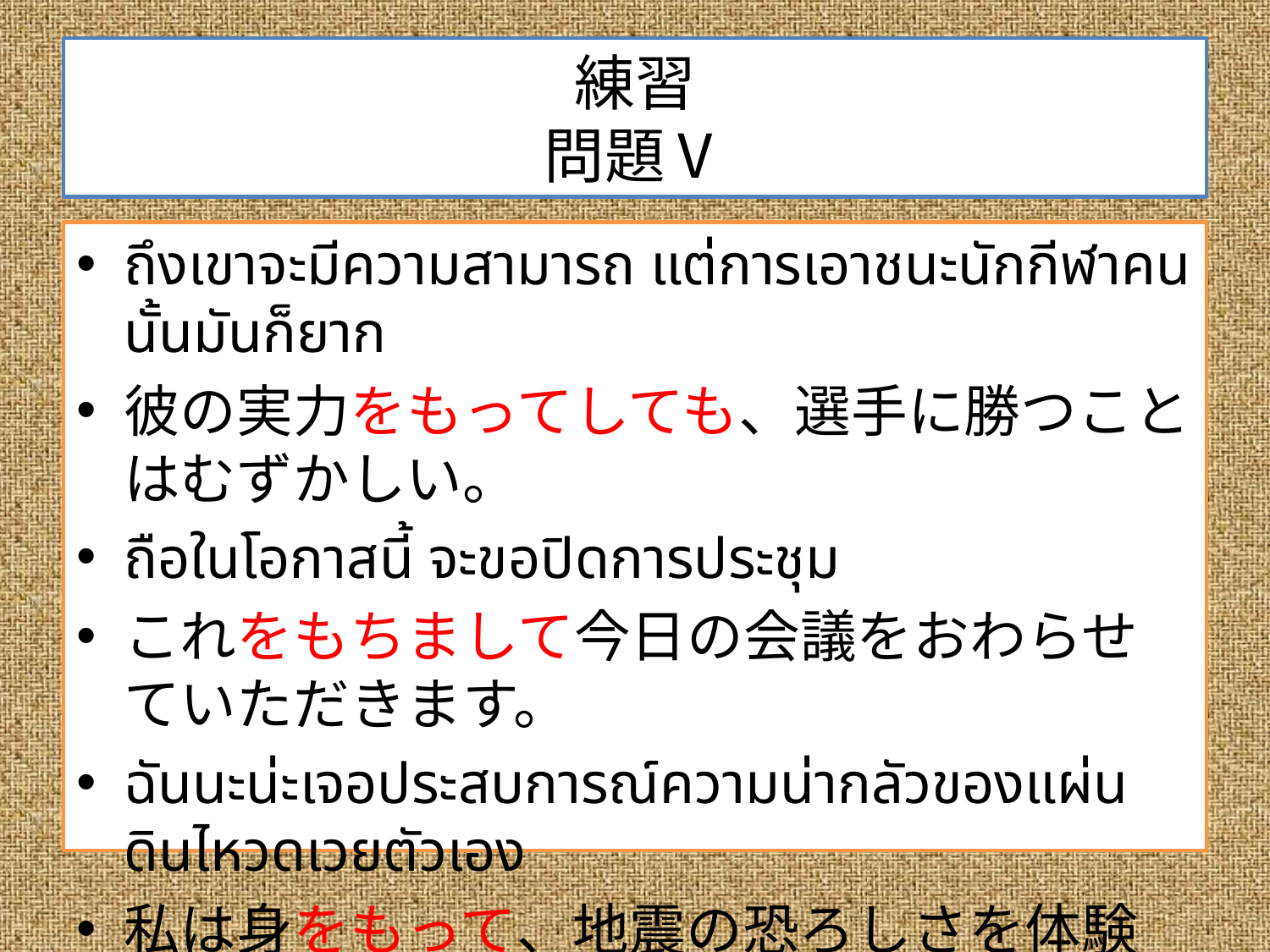

# 練習 問題Ⅴ
ถึงเขาจะมีความสามารถ แต่การเอาชนะนักกีฬาคนนั้นมันก็ยาก
彼の実力をもってしても、選手に勝つことはむずかしい。
ถือในโอกาสนี้ จะขอปิดการประชุม
これをもちまして今日の会議をおわらせていただきます。
ฉันนะน่ะเจอประสบการณ์ความน่ากลัวของแผ่นดินไหวดเวยตัวเอง
私は身をもって、地震の恐ろしさを体験した。